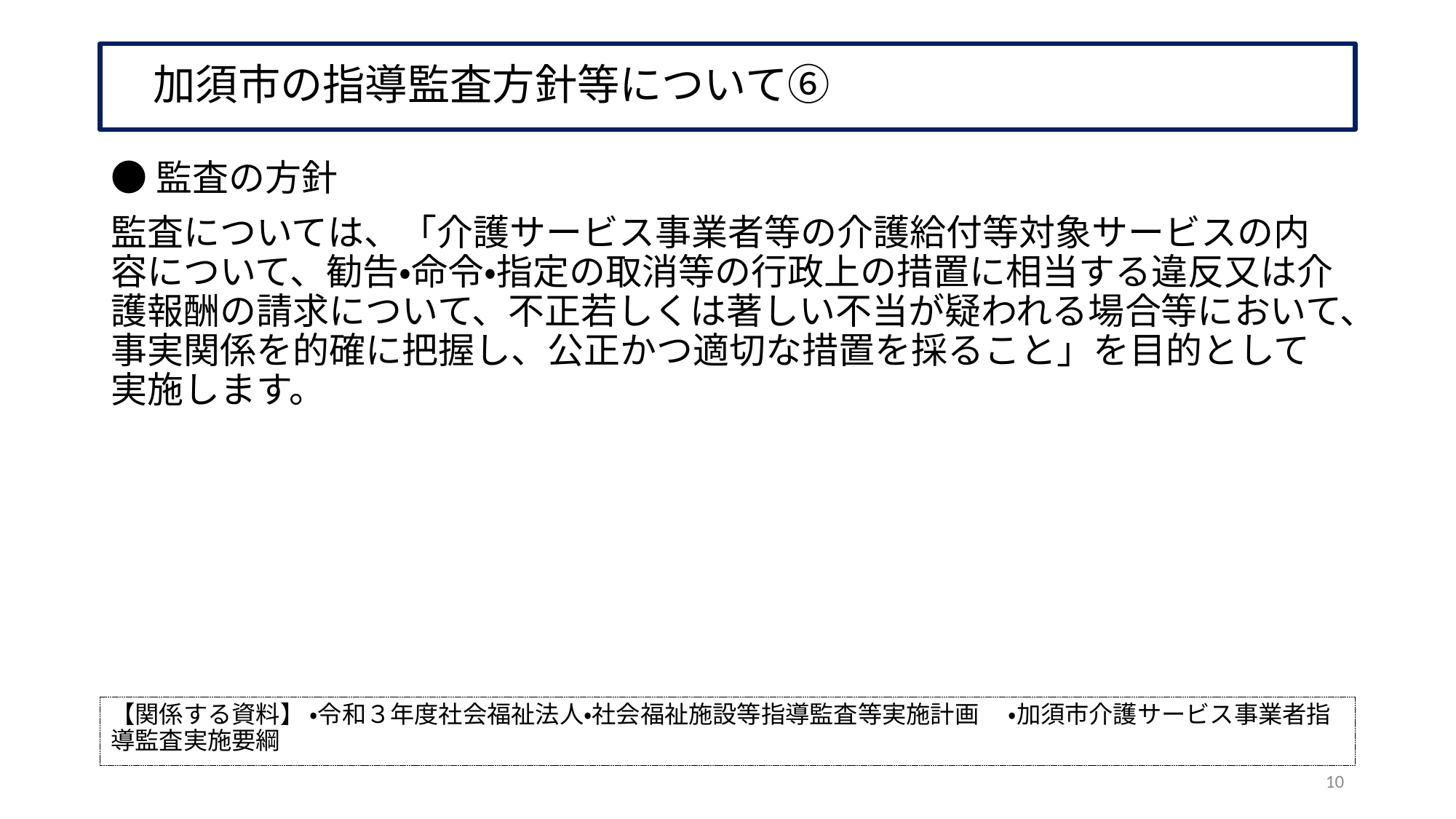

# 加須市の指導監査方針等について⑥
●監査の方針
監査については、「介護サービス事業者等の介護給付等対象サービスの内容について、勧告・命令・指定の取消等の行政上の措置に相当する違反又は介護報酬の請求について、不正若しくは著しい不当が疑われる場合等において、事実関係を的確に把握し、公正かつ適切な措置を採ること」を目的として実施します。
【関係する資料】 ・令和３年度社会福祉法人・社会福祉施設等指導監査等実施計画　 ・加須市介護サービス事業者指導監査実施要綱
10